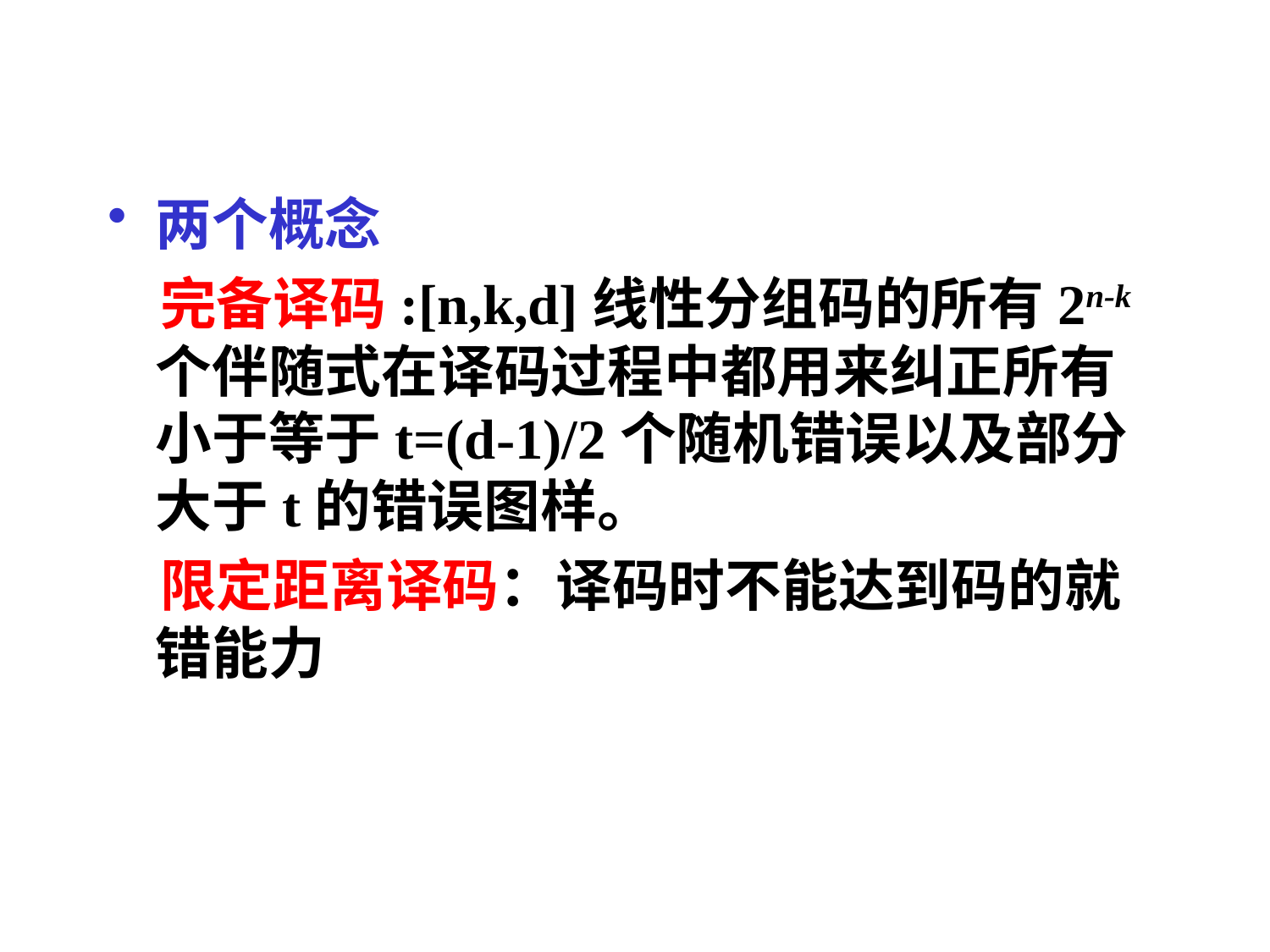

两个概念
   完备译码:[n,k,d]线性分组码的所有2n-k个伴随式在译码过程中都用来纠正所有小于等于t=(d-1)/2个随机错误以及部分大于t的错误图样。
   限定距离译码：译码时不能达到码的就错能力